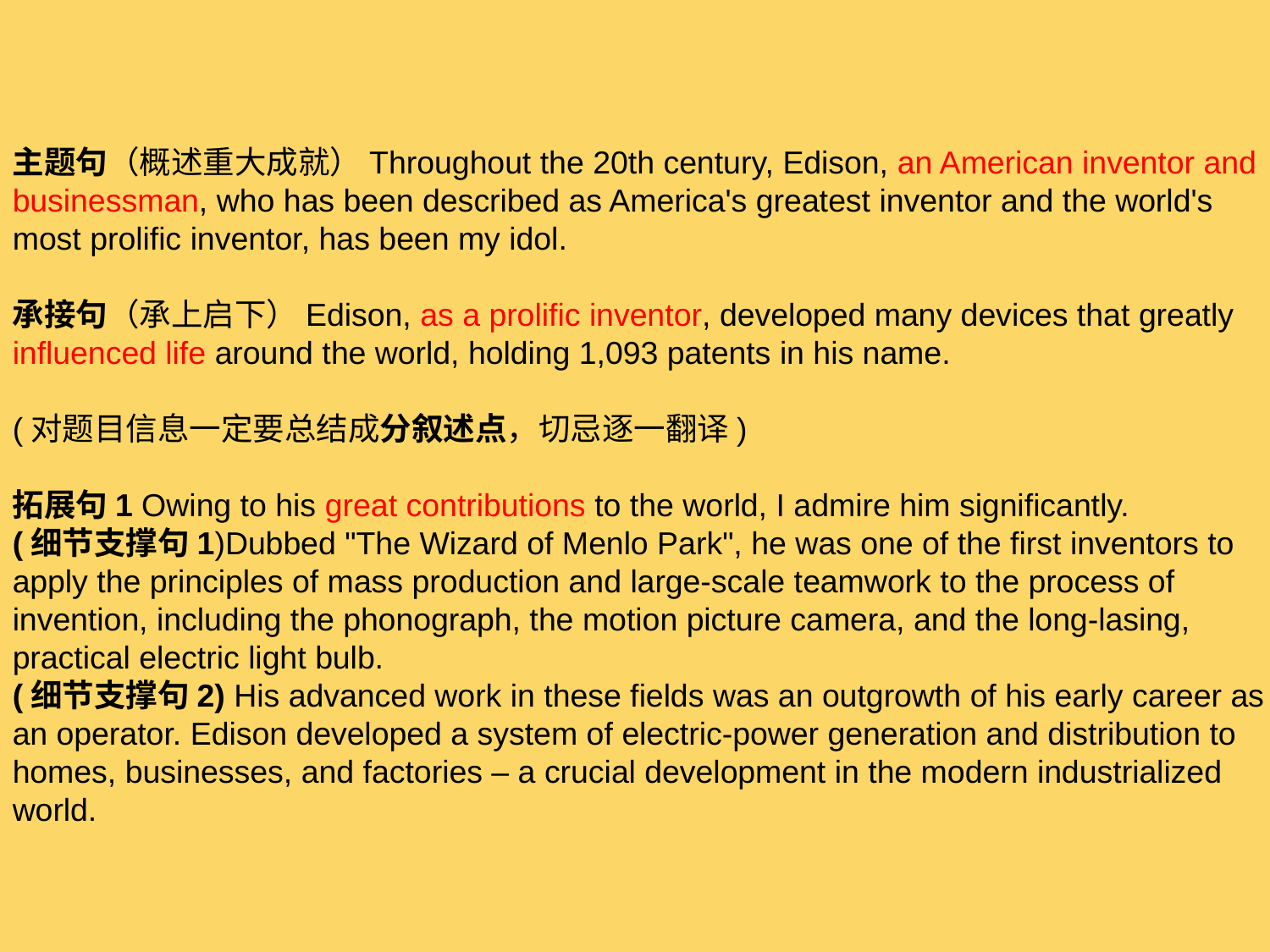

主题句（概述重大成就）Throughout the 20th century, Edison, an American inventor and businessman, who has been described as America's greatest inventor and the world's most prolific inventor, has been my idol.

承接句（承上启下）Edison, as a prolific inventor, developed many devices that greatly influenced life around the world, holding 1,093 patents in his name.

(对题目信息一定要总结成分叙述点，切忌逐一翻译)

拓展句1 Owing to his great contributions to the world, I admire him significantly.
(细节支撑句1)Dubbed "The Wizard of Menlo Park", he was one of the first inventors to apply the principles of mass production and large-scale teamwork to the process of invention, including the phonograph, the motion picture camera, and the long-lasing, practical electric light bulb.
(细节支撑句2) His advanced work in these fields was an outgrowth of his early career as an operator. Edison developed a system of electric-power generation and distribution to homes, businesses, and factories – a crucial development in the modern industrialized world.